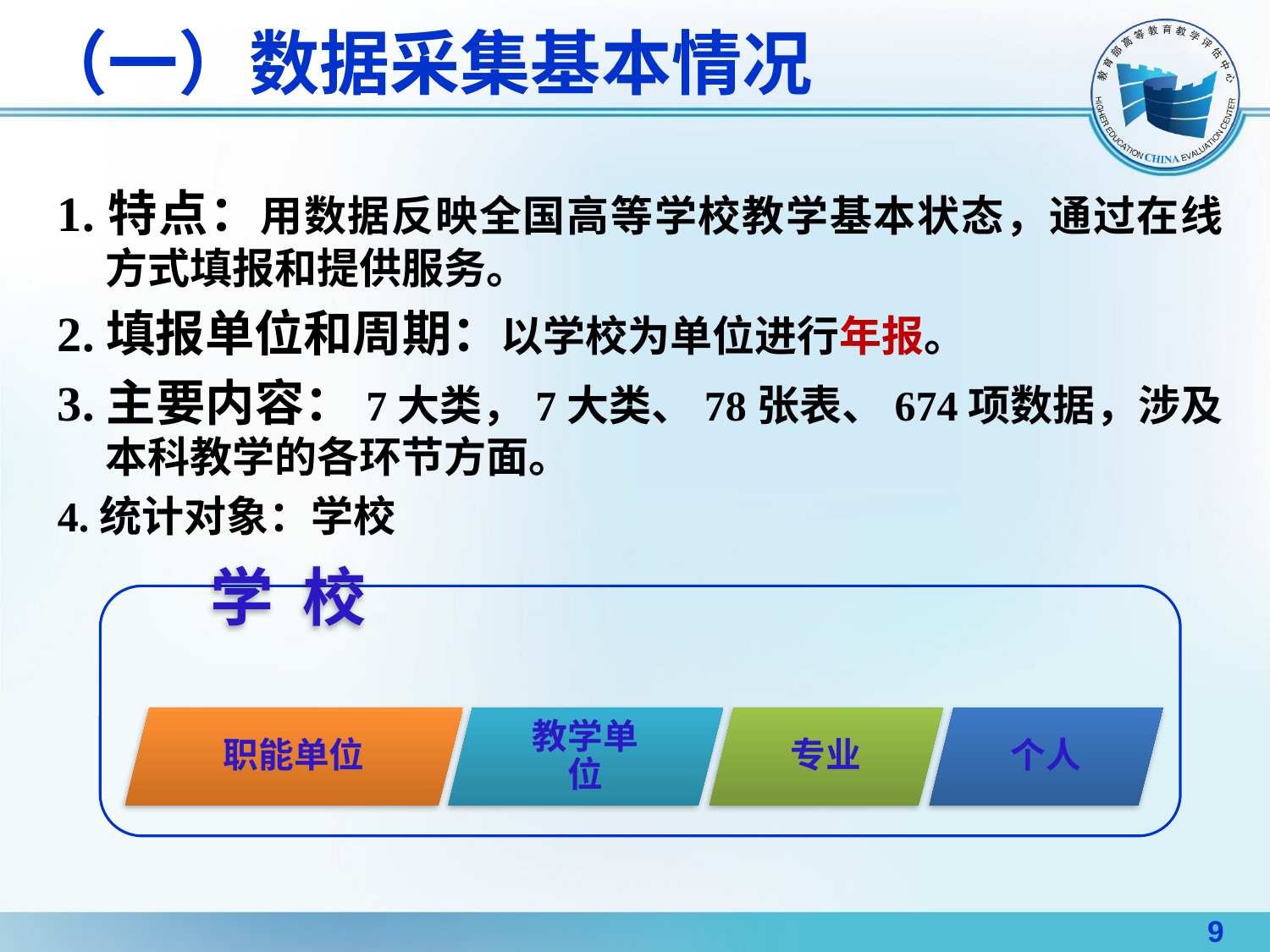

（一）数据采集基本情况
1.特点：用数据反映全国高等学校教学基本状态，通过在线方式填报和提供服务。
2.填报单位和周期：以学校为单位进行年报。
3.主要内容：7大类，7大类、78张表、674项数据，涉及本科教学的各环节方面。
4.统计对象：学校

学  校
职能单位
教学单位
专业
个人